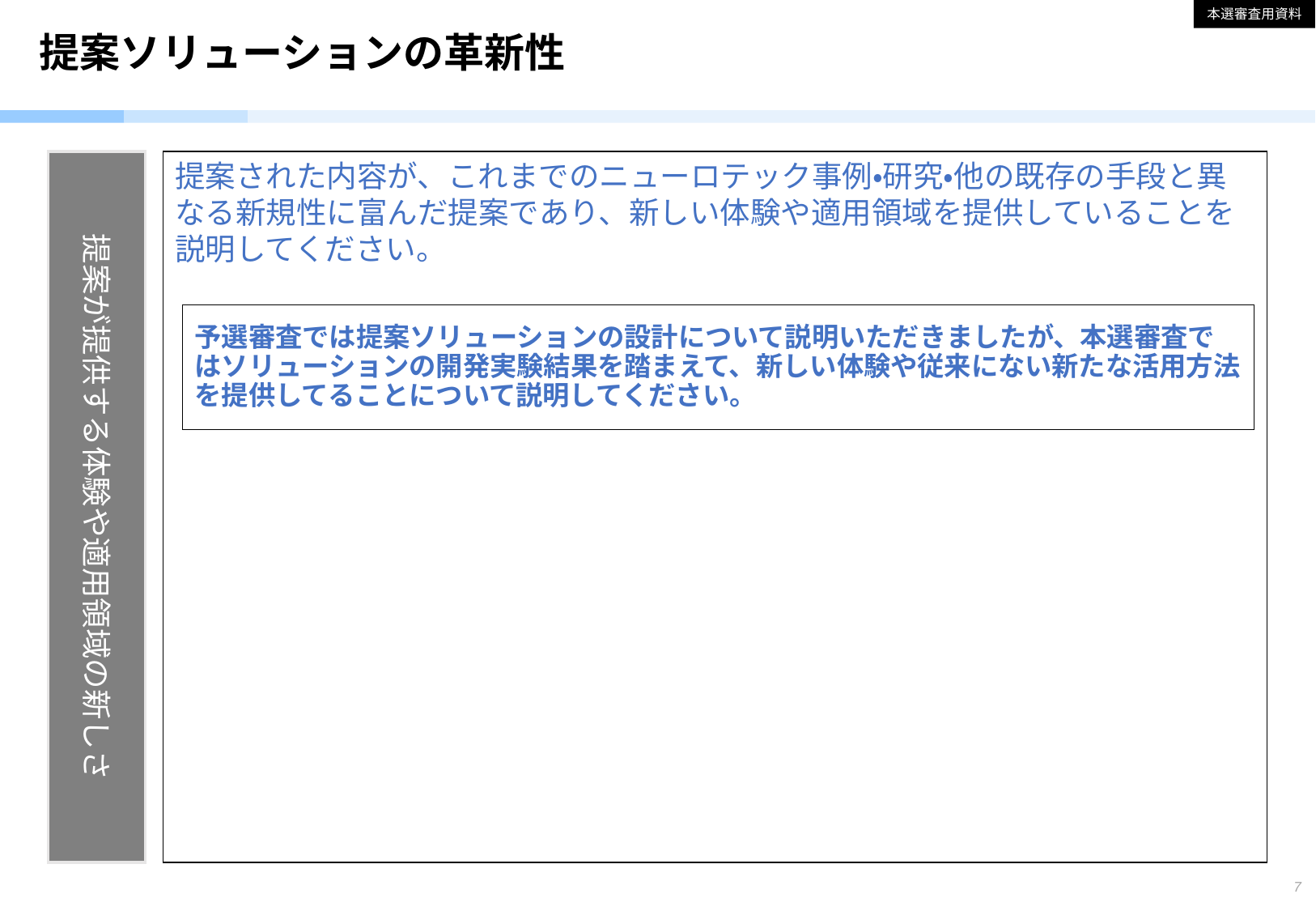

本選審査用資料
# 提案ソリューションの革新性
提案が提供する体験や適用領域の新しさ

提案された内容が、これまでのニューロテック事例・研究・他の既存の手段と異なる新規性に富んだ提案であり、新しい体験や適用領域を提供していることを説明してください。
予選審査では提案ソリューションの設計について説明いただきましたが、本選審査ではソリューションの開発実験結果を踏まえて、新しい体験や従来にない新たな活用方法を提供してることについて説明してください。
7